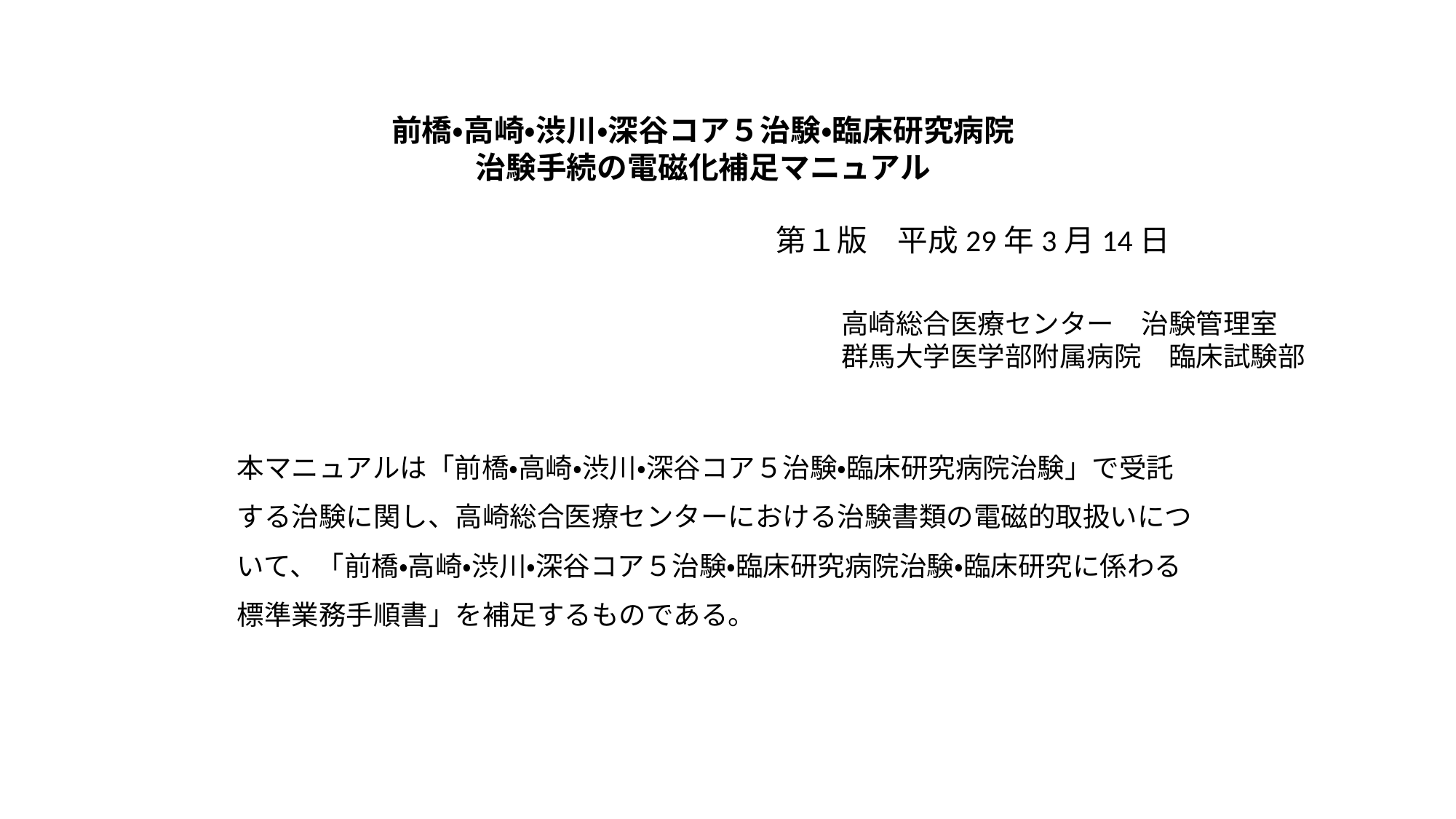

前橋・高崎・渋川・深谷コア５治験・臨床研究病院
治験手続の電磁化補足マニュアル

第１版　平成29年3月14日
高崎総合医療センター　治験管理室
群馬大学医学部附属病院　臨床試験部
本マニュアルは「前橋・高崎・渋川・深谷コア５治験・臨床研究病院治験」で受託する治験に関し、高崎総合医療センターにおける治験書類の電磁的取扱いについて、「前橋・高崎・渋川・深谷コア５治験・臨床研究病院治験・臨床研究に係わる標準業務手順書」を補足するものである。